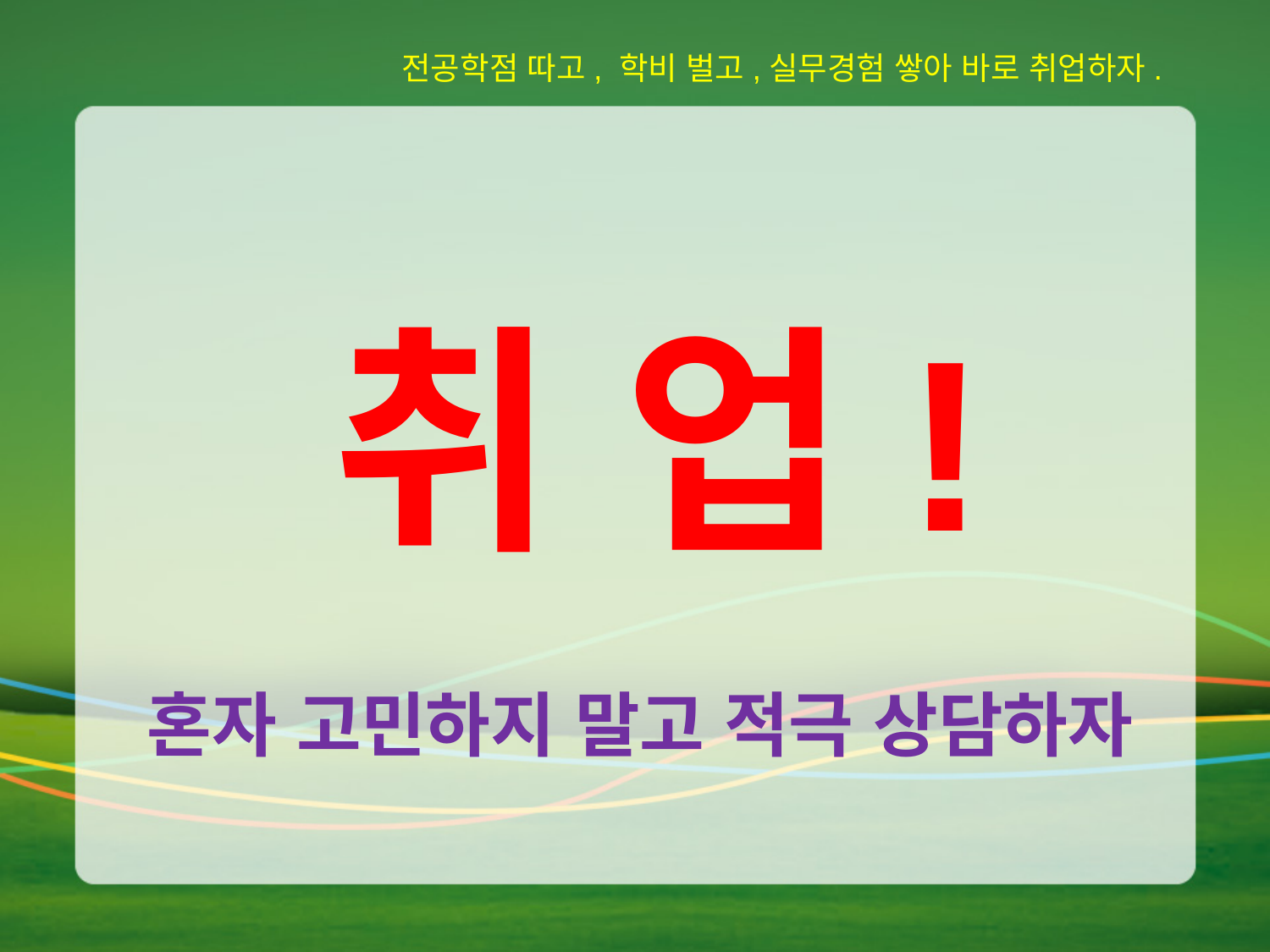

전공학점 따고, 학비 벌고,실무경험 쌓아 바로 취업하자.
# 취 업!
혼자 고민하지 말고 적극 상담하자